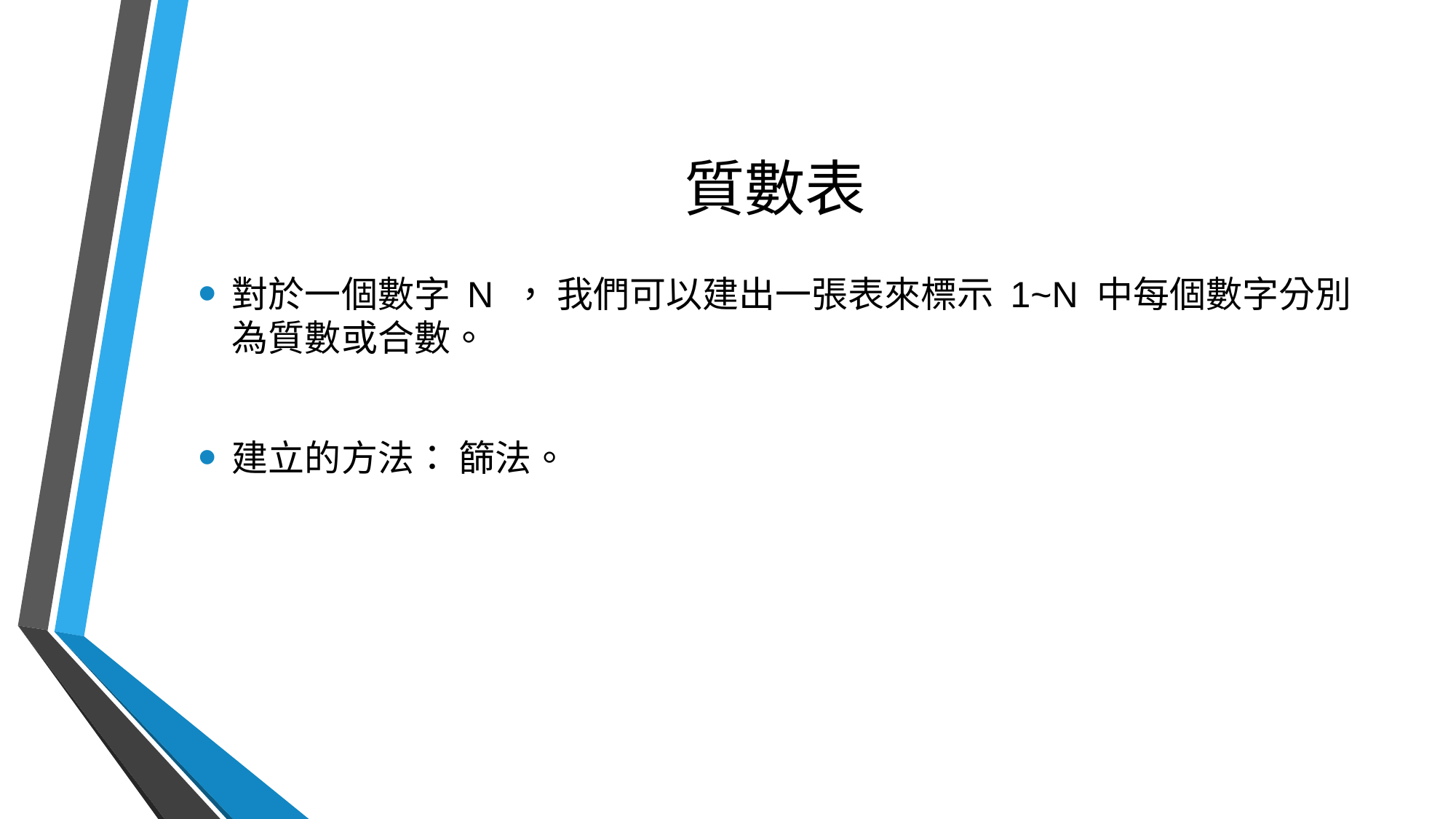

# 質數表
對於一個數字 N ， 我們可以建出一張表來標示 1~N 中每個數字分別為質數或合數。

建立的方法： 篩法。